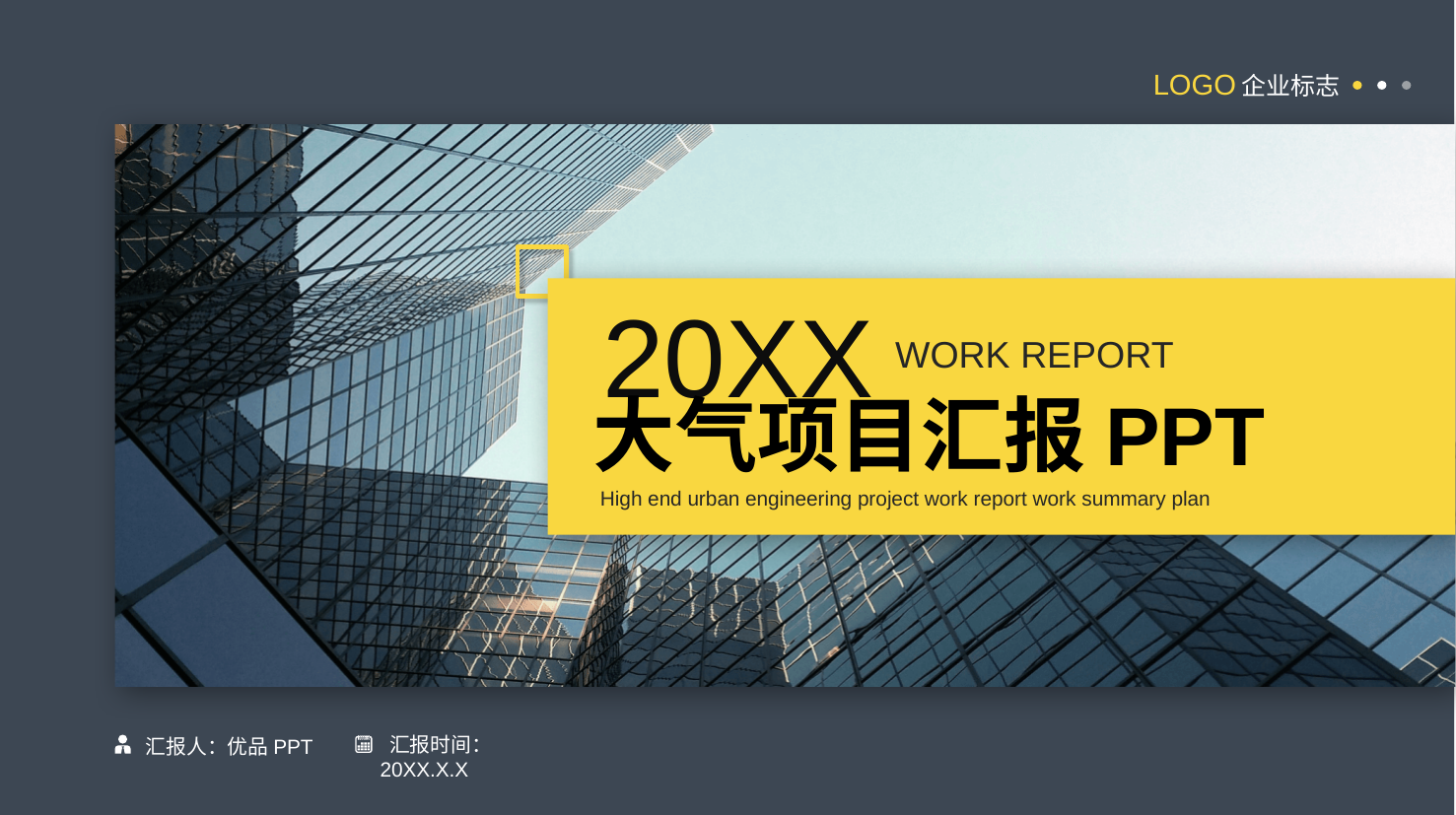

LOGO
企业标志

20XX
WORK REPORT
大气项目汇报PPT
High end urban engineering project work report work summary plan
 汇报时间：20XX.X.X

汇报人：优品PPT